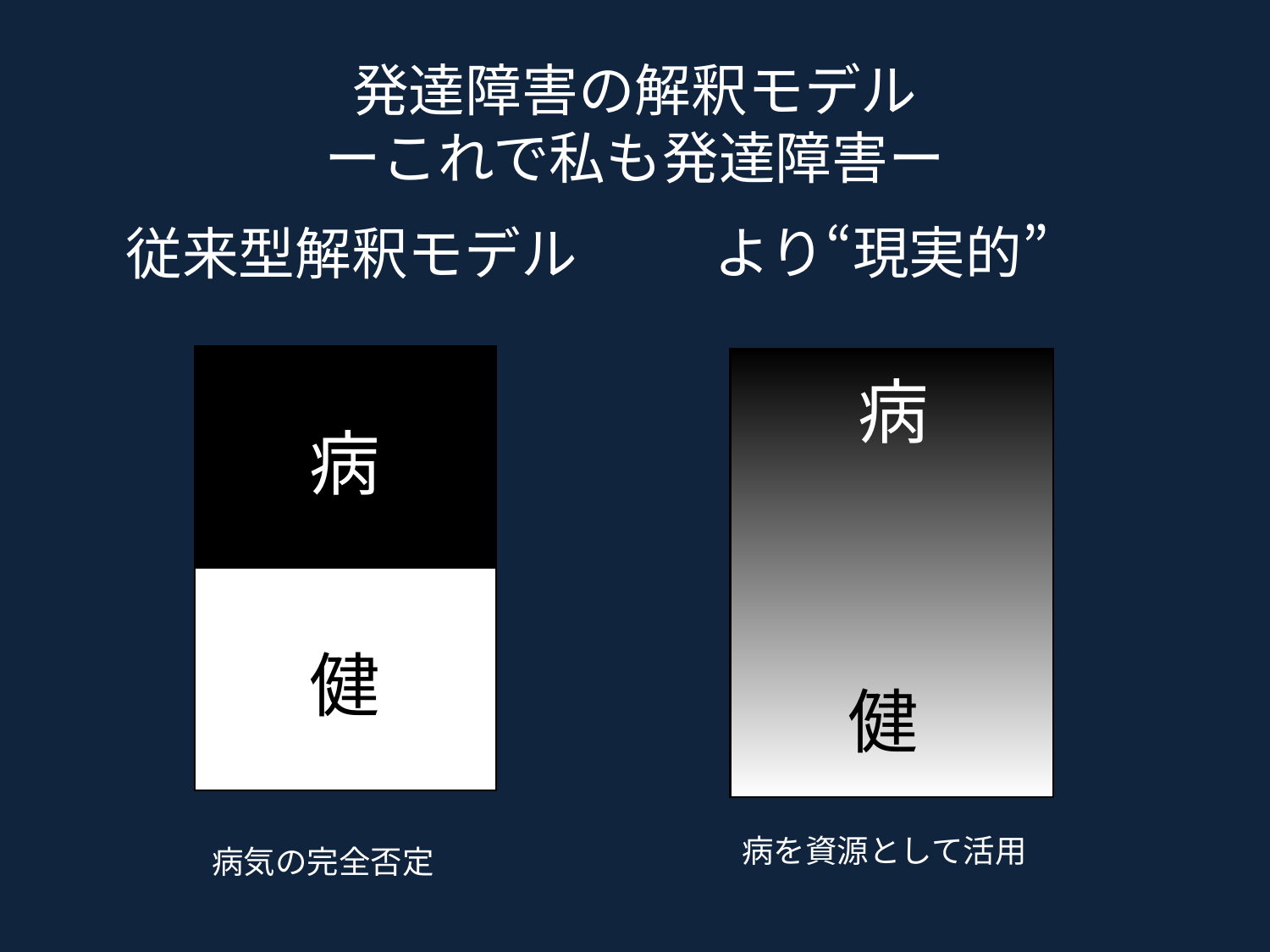

# 発達障害の解釈モデル ーこれで私も発達障害ー
より“現実的”
従来型解釈モデル

病
病
健
健
病を資源として活用
病気の完全否定